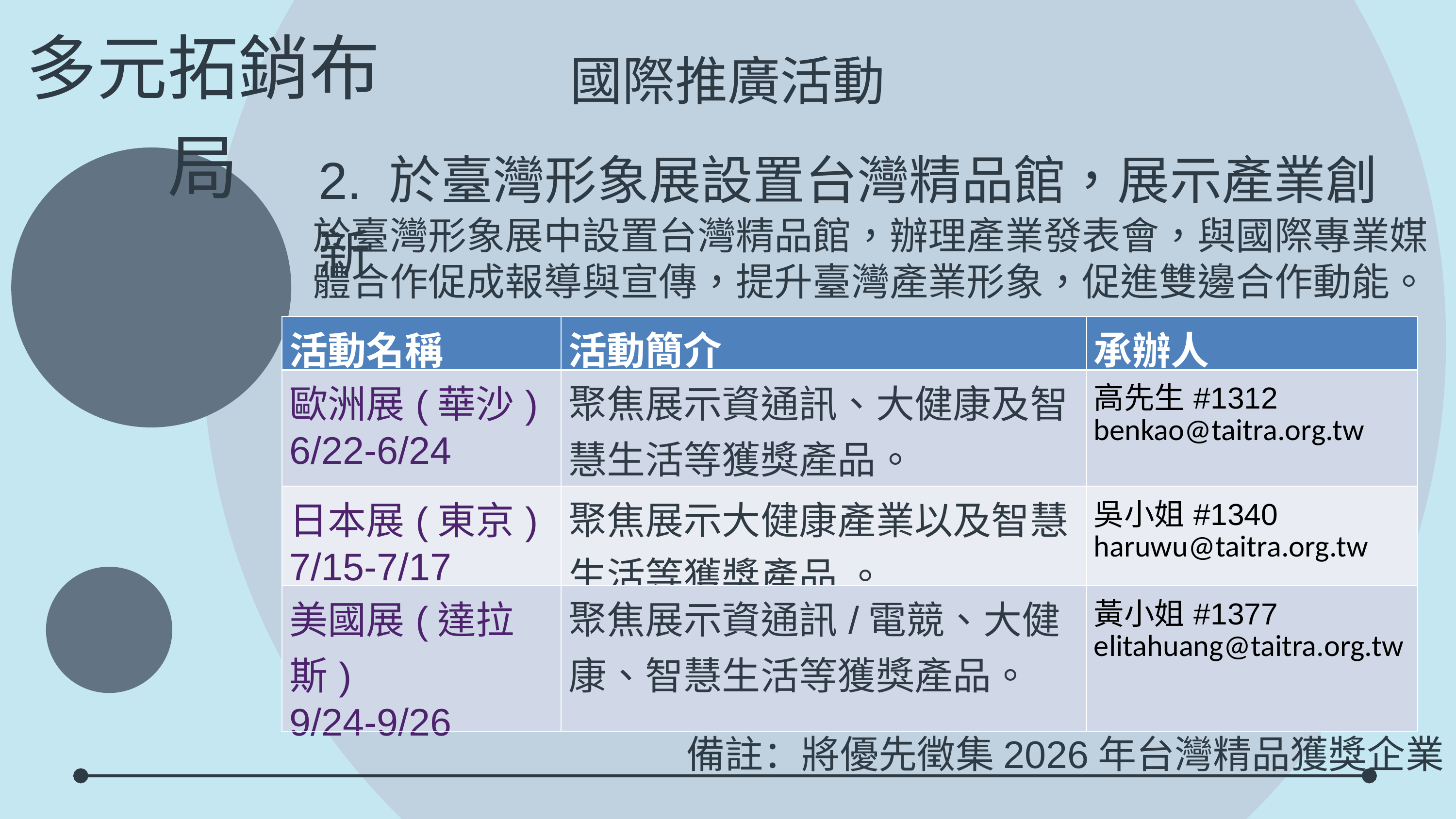

多元拓銷布局
國際推廣活動
2. 於臺灣形象展設置台灣精品館，展示產業創新

於臺灣形象展中設置台灣精品館，辦理產業發表會，與國際專業媒體合作促成報導與宣傳，提升臺灣產業形象，促進雙邊合作動能。
| 活動名稱 | 活動簡介 | 承辦人 |
| --- | --- | --- |
| 歐洲展(華沙) 6/22-6/24 | 聚焦展示資通訊、大健康及智慧生活等獲獎產品。 | 高先生#1312 benkao@taitra.org.tw |
| 日本展(東京) 7/15-7/17 | 聚焦展示大健康產業以及智慧生活等獲獎產品 。 | 吳小姐#1340 haruwu@taitra.org.tw |
| 美國展(達拉斯) 9/24-9/26 | 聚焦展示資通訊/電競、大健康、智慧生活等獲獎產品。 | 黃小姐#1377 elitahuang@taitra.org.tw |

備註：將優先徵集2026年台灣精品獲獎企業